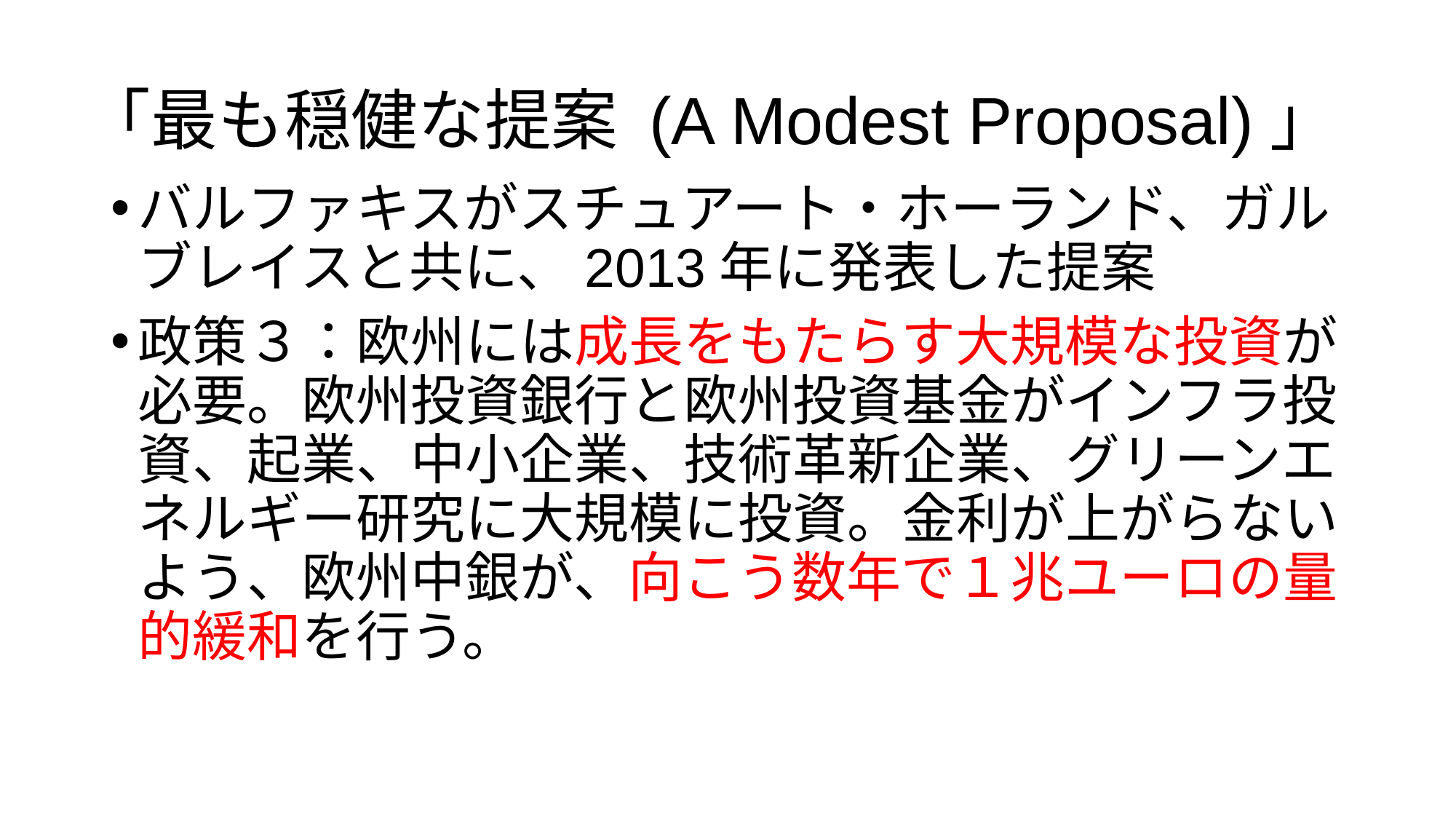

# 「最も穏健な提案 (A Modest Proposal)」
バルファキスがスチュアート・ホーランド、ガルブレイスと共に、2013年に発表した提案
政策３：欧州には成長をもたらす大規模な投資が必要。欧州投資銀行と欧州投資基金がインフラ投資、起業、中小企業、技術革新企業、グリーンエネルギー研究に大規模に投資。金利が上がらないよう、欧州中銀が、向こう数年で１兆ユーロの量的緩和を行う。